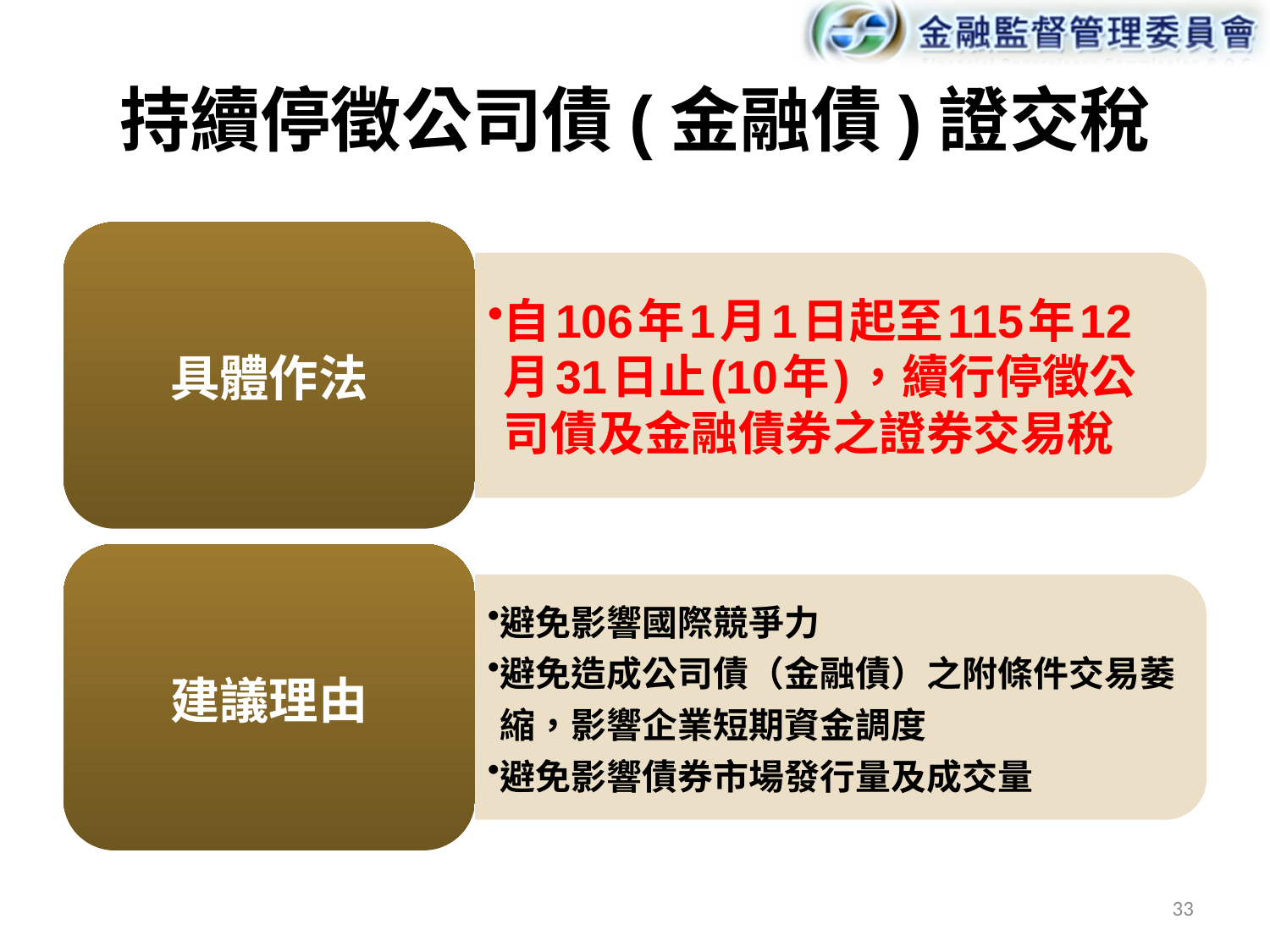

# 持續停徵公司債(金融債)證交稅
具體作法
自106年1月1日起至115年12月31日止(10年)，續行停徵公司債及金融債券之證券交易稅
建議理由
避免影響國際競爭力
避免造成公司債（金融債）之附條件交易萎縮，影響企業短期資金調度
避免影響債券市場發行量及成交量
33